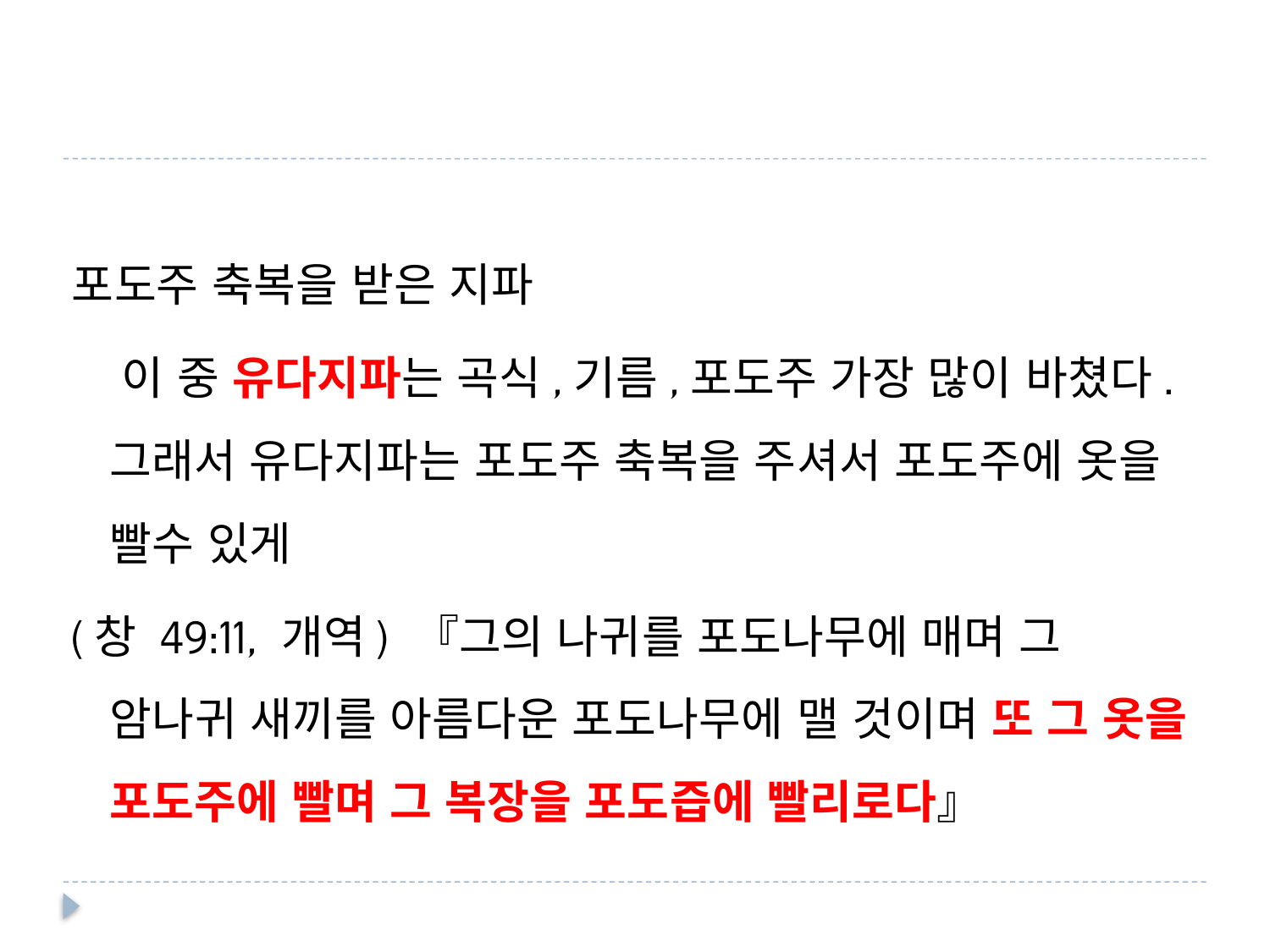

#
포도주 축복을 받은 지파
   이 중 유다지파는 곡식,기름,포도주 가장 많이 바쳤다.  그래서 유다지파는 포도주 축복을 주셔서 포도주에 옷을 빨수 있게
(창 49:11, 개역) 『그의 나귀를 포도나무에 매며 그 암나귀 새끼를 아름다운 포도나무에 맬 것이며 또 그 옷을 포도주에 빨며 그 복장을 포도즙에 빨리로다』